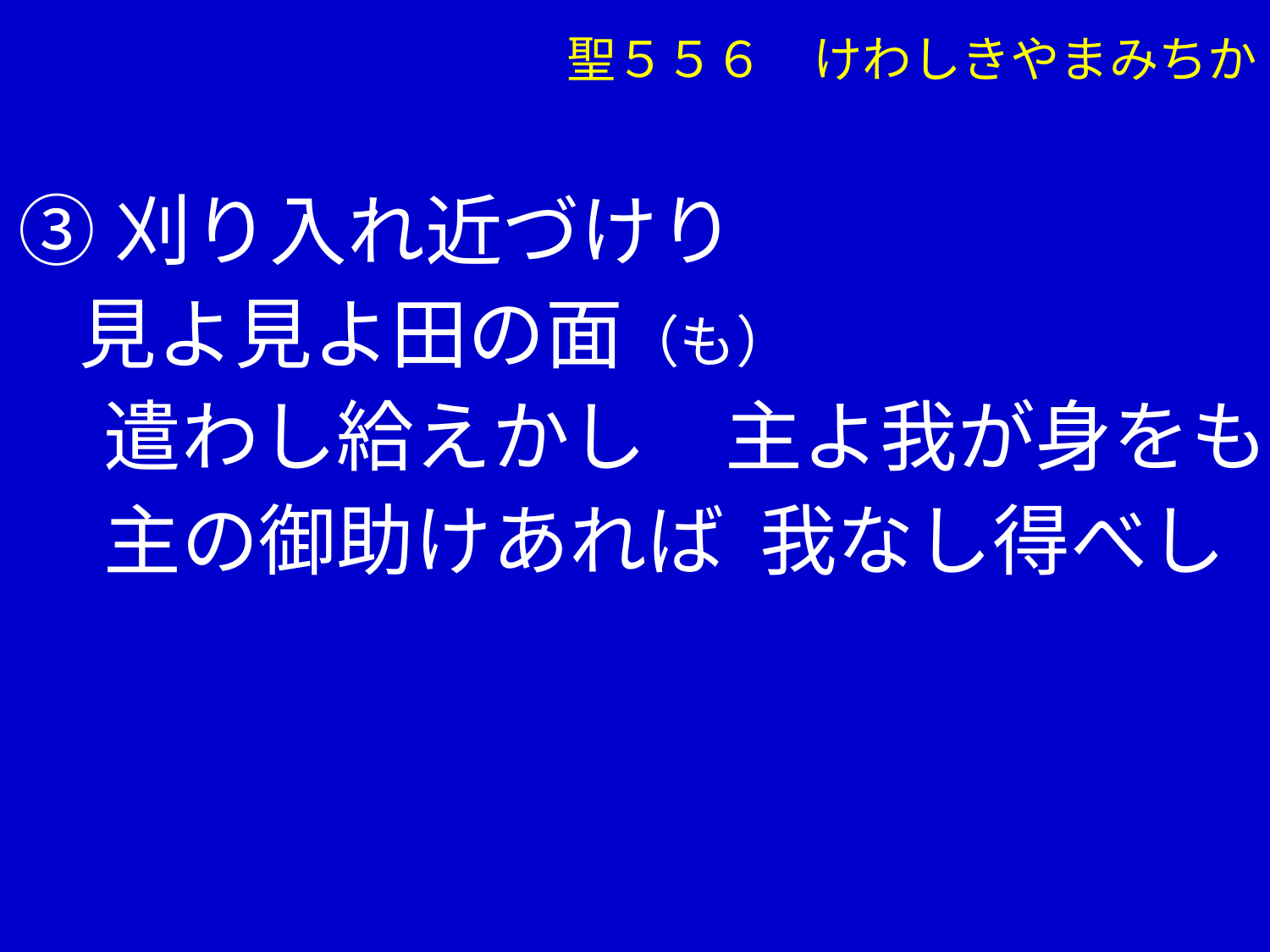

聖５５６　けわしきやまみちか
 ③刈り入れ近づけり
   見よ見よ田の面（も）
　 遣わし給えかし　主よ我が身をも
　 主の御助けあれば  我なし得べし